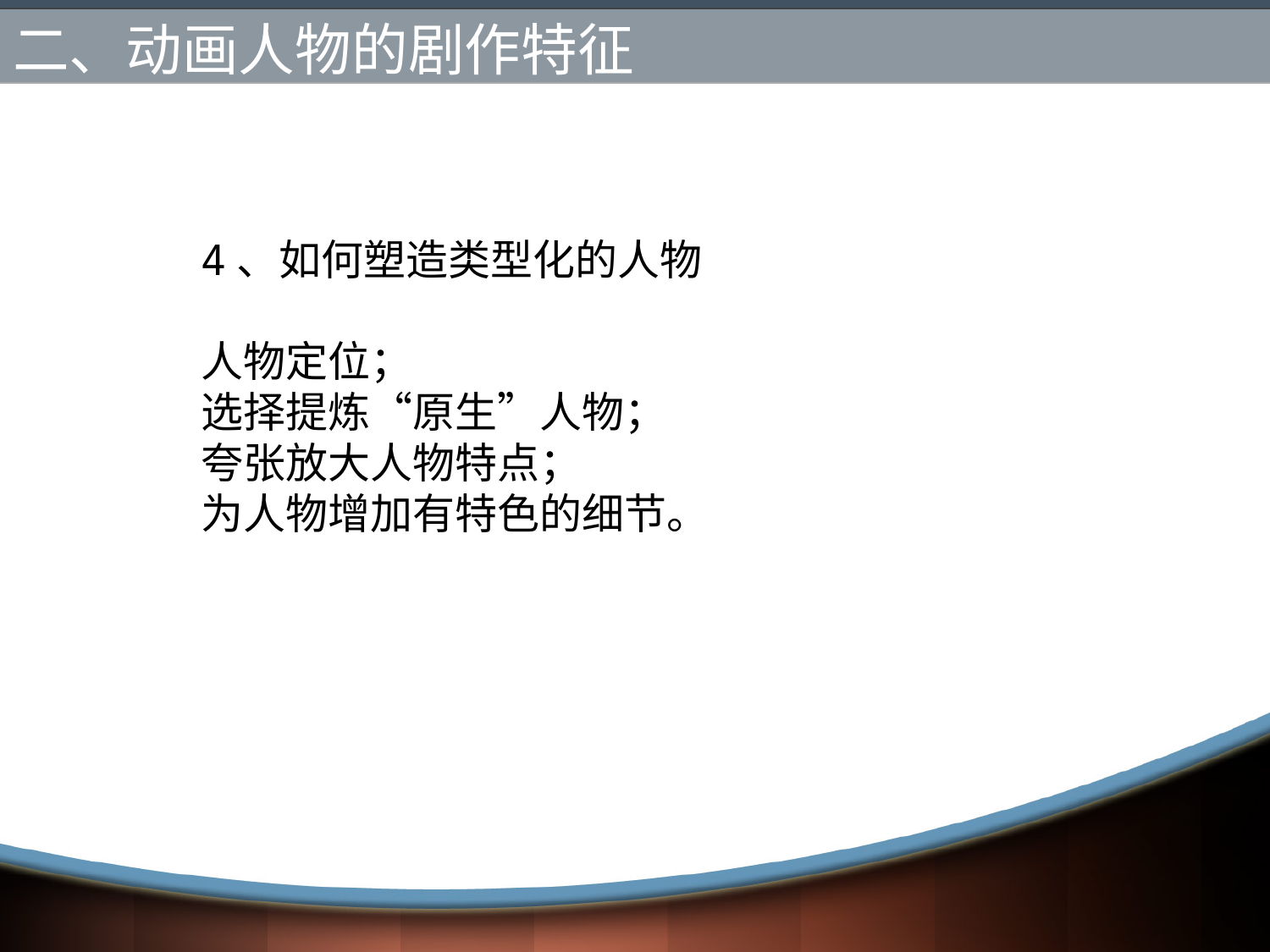

# 二、动画人物的剧作特征
4、如何塑造类型化的人物

人物定位；
选择提炼“原生”人物；
夸张放大人物特点；
为人物增加有特色的细节。